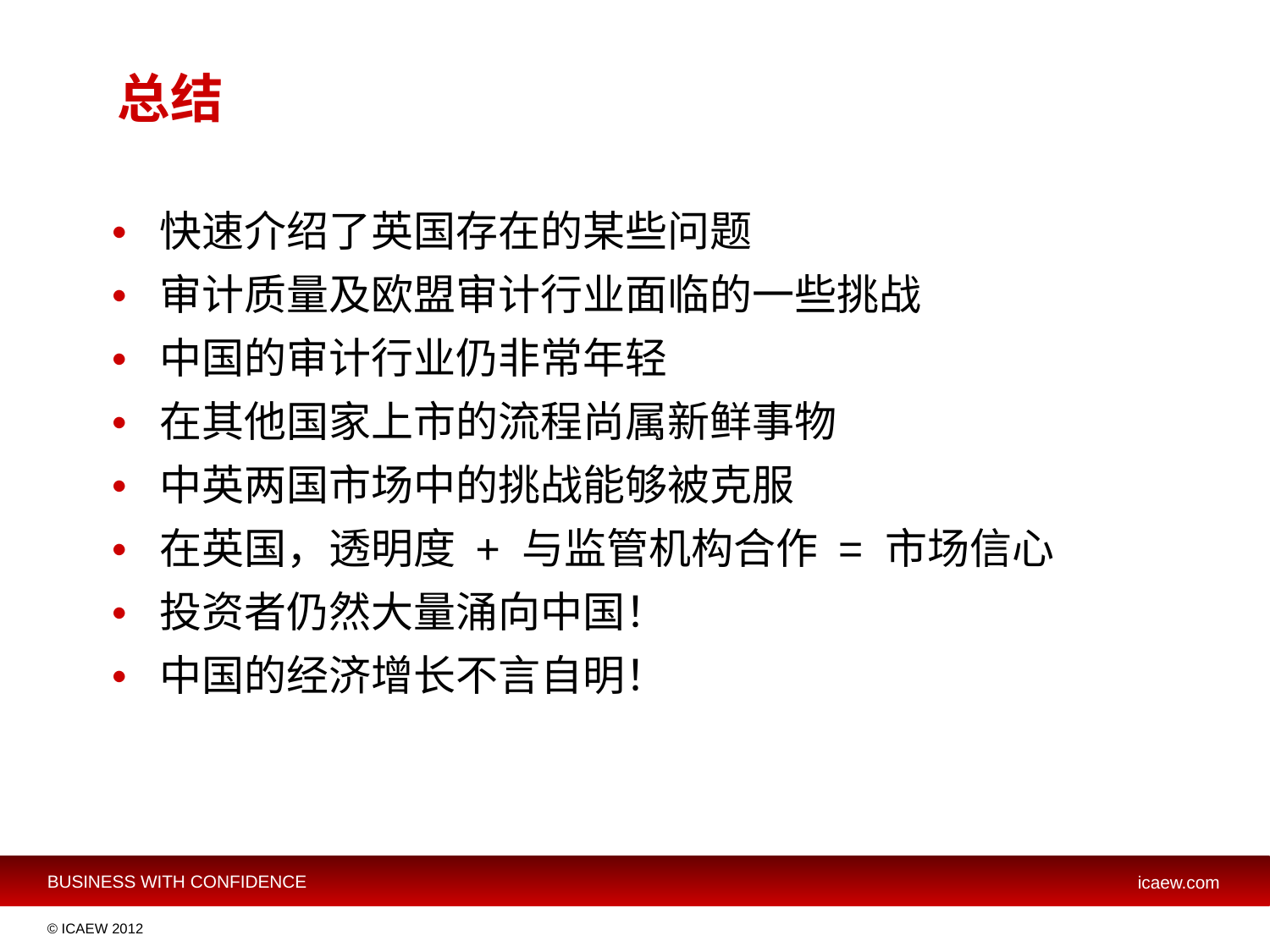

# 总结
快速介绍了英国存在的某些问题
审计质量及欧盟审计行业面临的一些挑战
中国的审计行业仍非常年轻
在其他国家上市的流程尚属新鲜事物
中英两国市场中的挑战能够被克服
在英国，透明度 + 与监管机构合作 = 市场信心
投资者仍然大量涌向中国！
中国的经济增长不言自明！